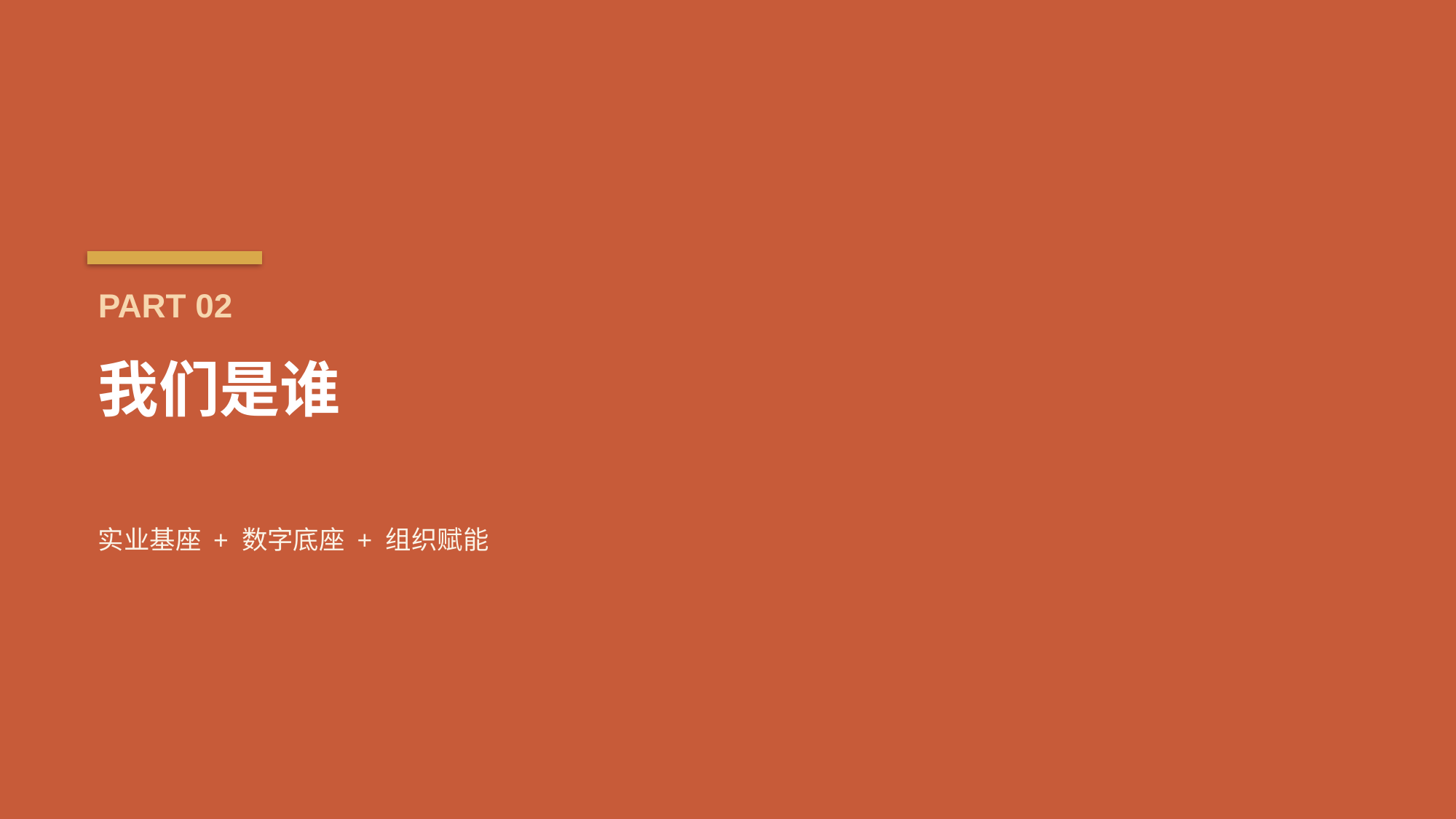

PART 02
我们是谁
实业基座 + 数字底座 + 组织赋能